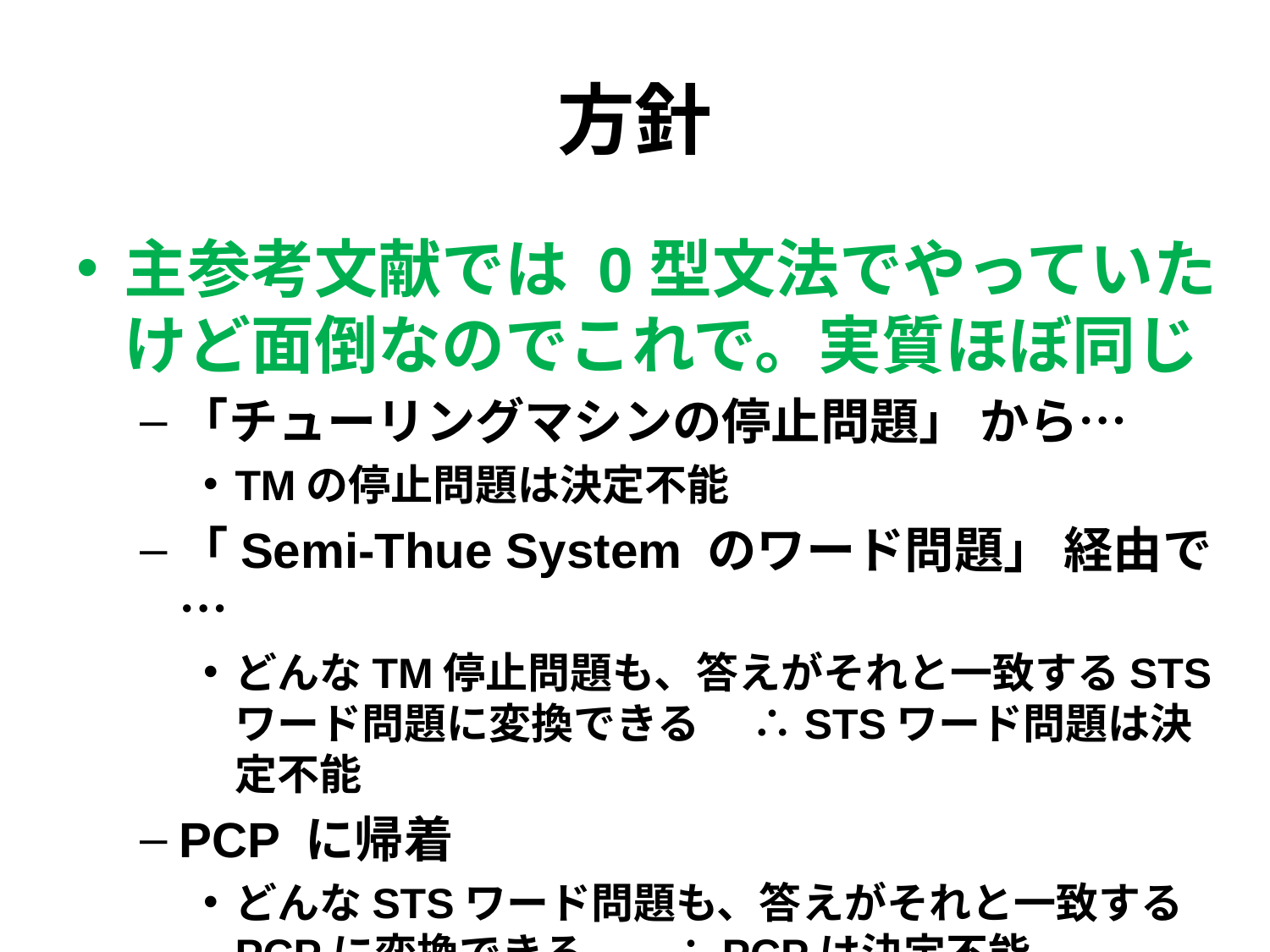

# 方針
主参考文献では 0型文法でやっていたけど面倒なのでこれで。実質ほぼ同じ
「チューリングマシンの停止問題」 から…
TMの停止問題は決定不能
「Semi-Thue System のワード問題」 経由で…
どんなTM停止問題も、答えがそれと一致するSTSワード問題に変換できる 　∴STSワード問題は決定不能
PCP に帰着
どんなSTSワード問題も、答えがそれと一致するPCPに変換できる　　∴PCPは決定不能